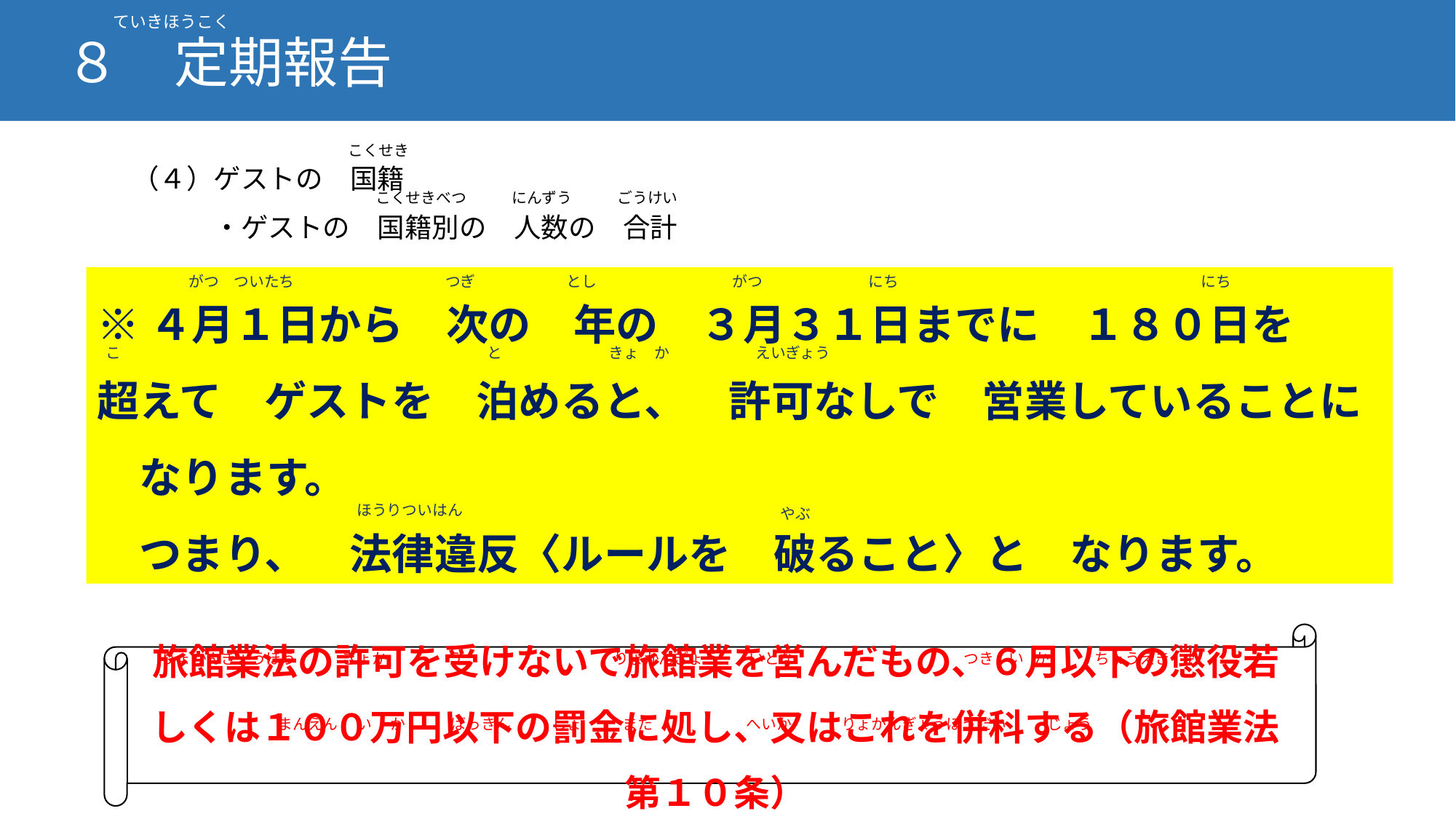

８　定期報告
　　ていきほうこく
こくせき
（４）ゲストの　国籍
　　　・ゲストの　国籍別の　人数の　合計
こくせきべつ　　　にんずう　　　ごうけい
がつ　ついたち　　　　　　　　　　つぎ　　　　　　とし　　　　　　　　　がつ　　　　　　　にち　　　　　　　　　　　　　　　　　　　　にち
※４月１日から　次の　年の　３月３１日までに　１８０日を
超えて　ゲストを　泊めると、　許可なしで　営業していることに　なります。
　つまり、　法律違反〈ルールを　破ること〉と　なります。
こ　　　　　　　　　　　　　　　　　　　　　　　　 と                               きょ　か                         えいぎょう
ほうりついはん
やぶ
旅館業法の許可を受けないで旅館業を営んだもの、６月以下の懲役若しくは１００万円以下の罰金に処し、又はこれを併科する（旅館業法第１０条）
りょかんぎょうほう　　　きょか　　　　う　　　　　　　　　　りょかんぎょう　　いとな　　　　　　　　　　　 つき　い   か　　　ちょうえき　も
 まんえん 　い 　か　　　ばっきん　　   しょ　　   また　              　　へいか　          りょかんぎょうほうだい　   　じょう